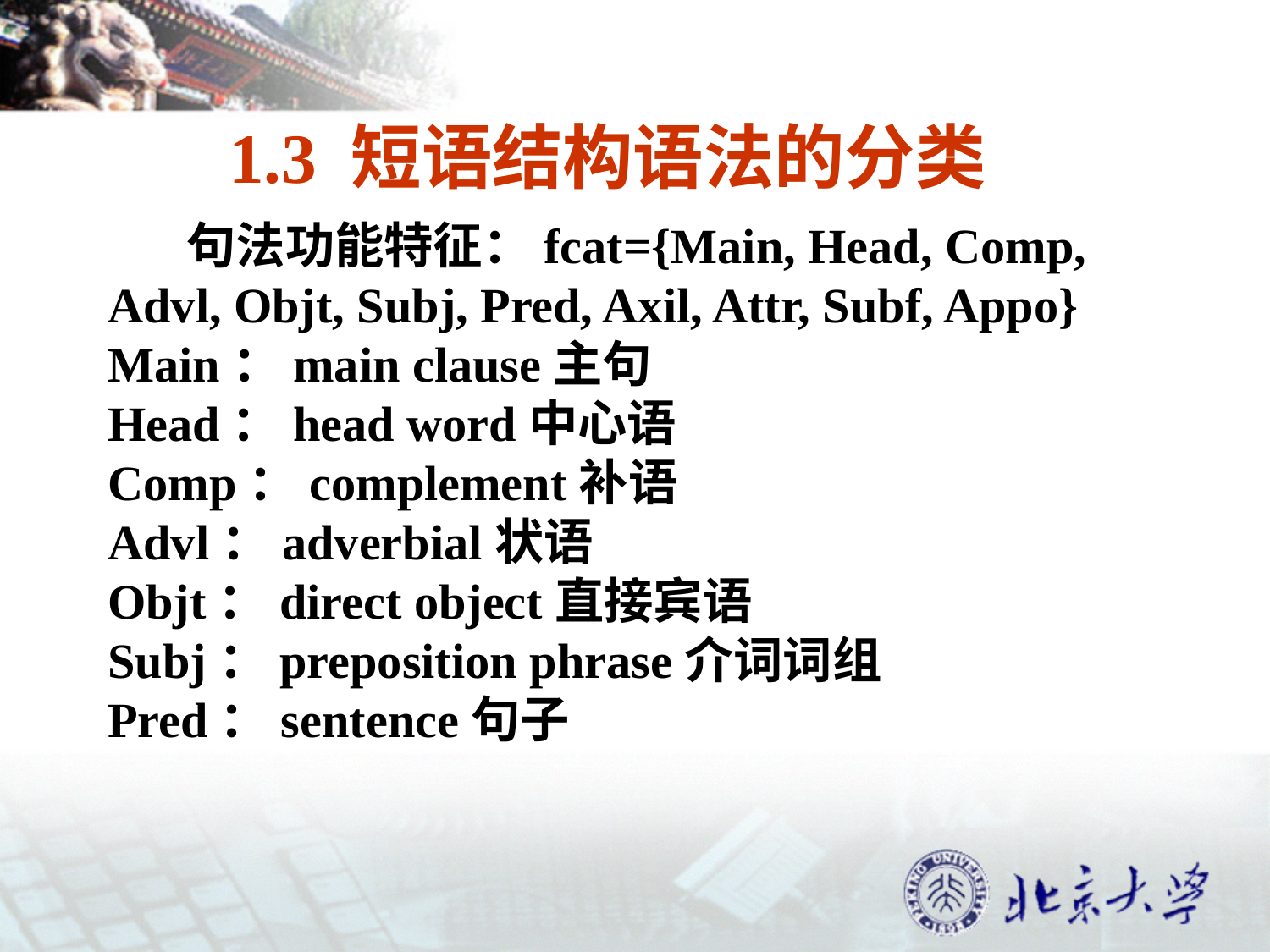

1.3 短语结构语法的分类
      句法功能特征：fcat={Main, Head, Comp,
Advl, Objt, Subj, Pred, Axil, Attr, Subf, Appo}
Main：main clause主句
Head：head word中心语
Comp：complement补语
Advl：adverbial状语
Objt：direct object直接宾语
Subj：preposition phrase介词词组
Pred：sentence句子